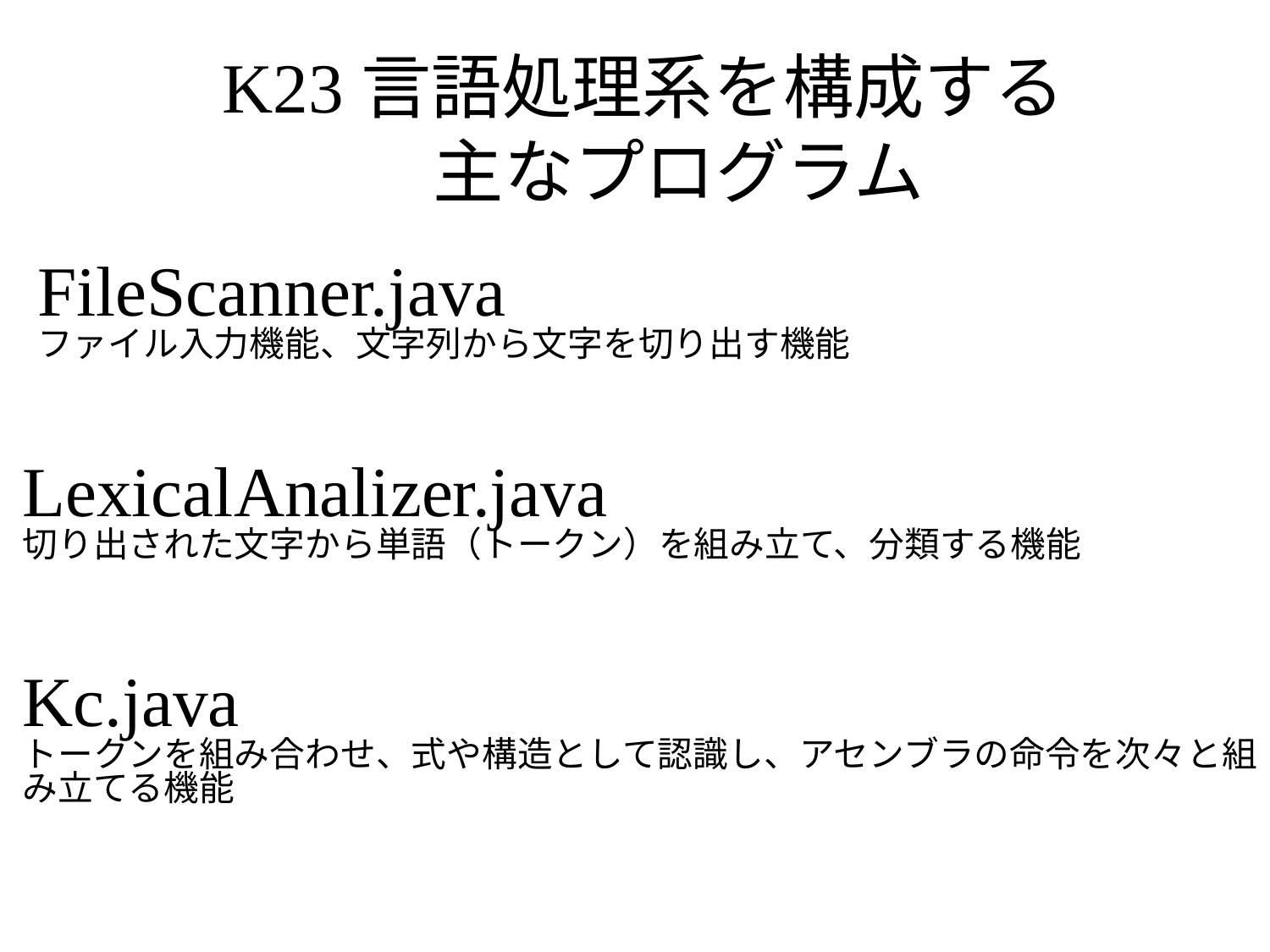

K23言語処理系を構成する
　　　主なプログラム
FileScanner.java
ファイル入力機能、文字列から文字を切り出す機能
LexicalAnalizer.java
切り出された文字から単語（トークン）を組み立て、分類する機能
Kc.java
トークンを組み合わせ、式や構造として認識し、アセンブラの命令を次々と組み立てる機能